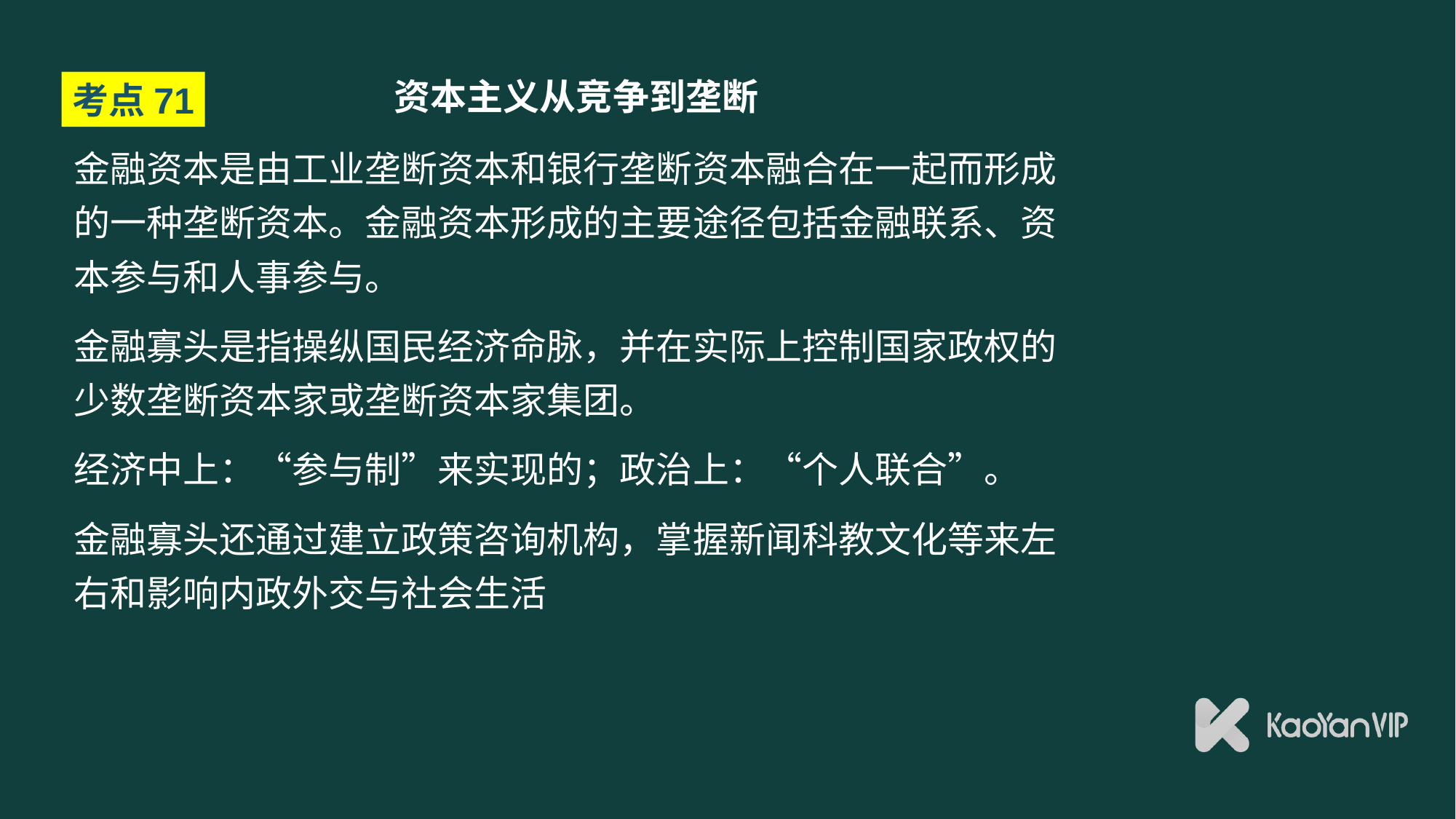

# 资本主义从竞争到垄断
考点71
金融资本是由工业垄断资本和银行垄断资本融合在一起而形成的一种垄断资本。金融资本形成的主要途径包括金融联系、资本参与和人事参与。
金融寡头是指操纵国民经济命脉，并在实际上控制国家政权的少数垄断资本家或垄断资本家集团。
经济中上：“参与制”来实现的；政治上：“个人联合”。
金融寡头还通过建立政策咨询机构，掌握新闻科教文化等来左右和影响内政外交与社会生活